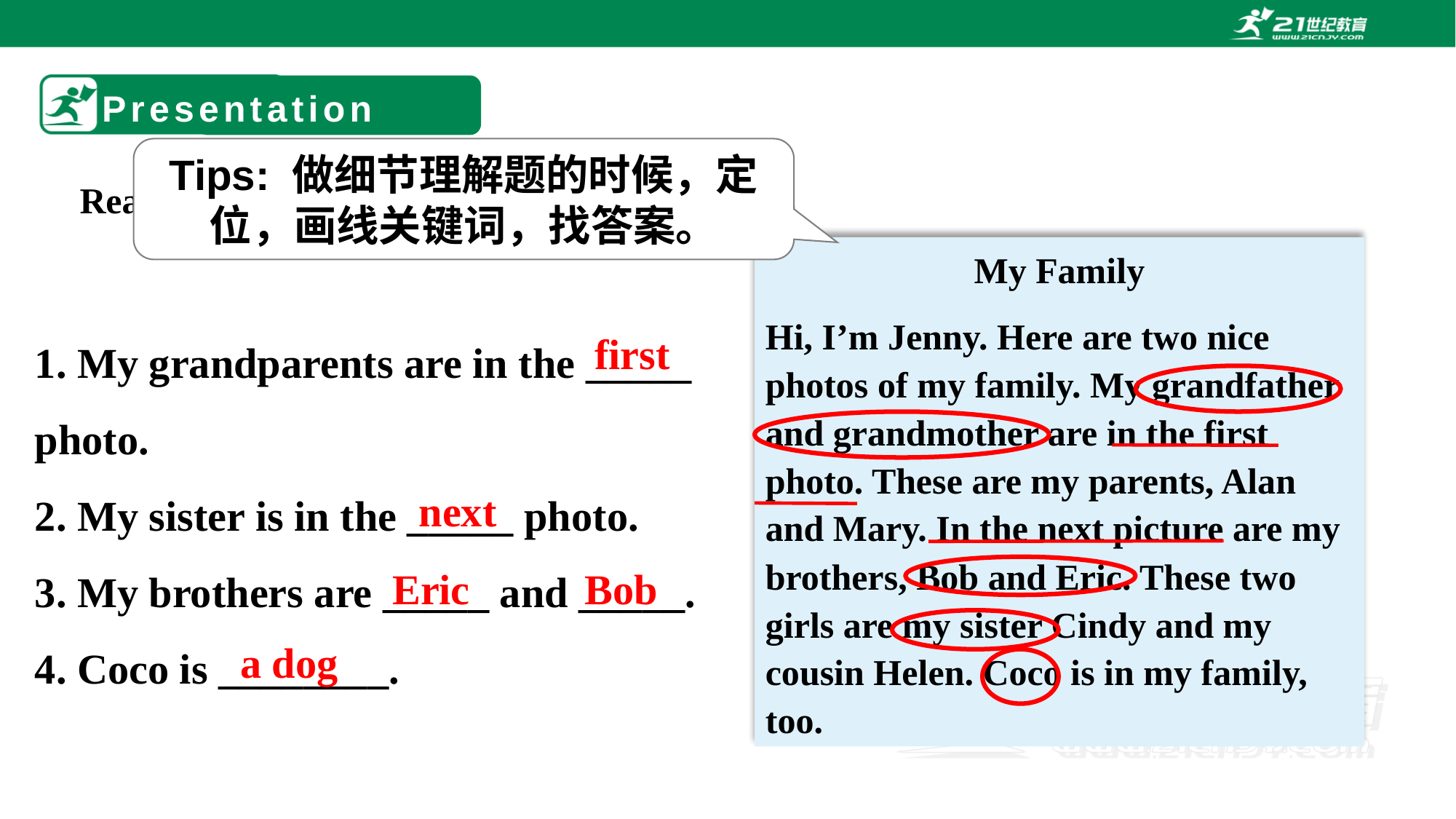

# Presentation
Tips: 做细节理解题的时候，定位，画线关键词，找答案。
Read quickly and fill in the blanks.
My Family
Hi, I’m Jenny. Here are two nice photos of my family. My grandfather and grandmother are in the first photo. These are my parents, Alan and Mary. In the next picture are my brothers, Bob and Eric. These two girls are my sister Cindy and my cousin Helen. Coco is in my family, too.
1. My grandparents are in the _____ photo.
2. My sister is in the _____ photo.
3. My brothers are _____ and _____.
4. Coco is ________.
first

next
Eric
Bob

a dog